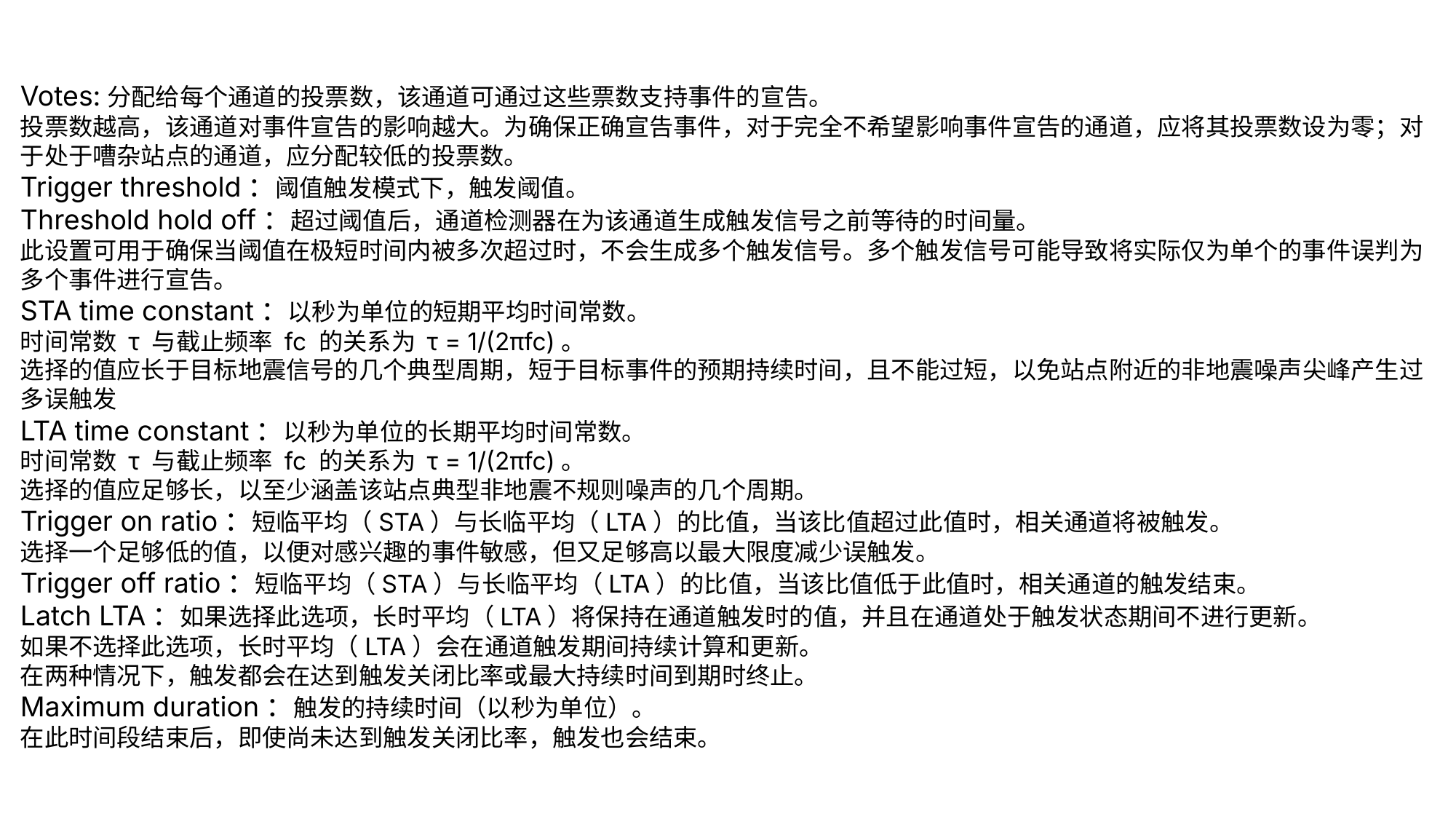

Votes:分配给每个通道的投票数，该通道可通过这些票数支持事件的宣告。
投票数越高，该通道对事件宣告的影响越大。为确保正确宣告事件，对于完全不希望影响事件宣告的通道，应将其投票数设为零；对于处于嘈杂站点的通道，应分配较低的投票数。
Trigger threshold：阈值触发模式下，触发阈值。
Threshold hold off：超过阈值后，通道检测器在为该通道生成触发信号之前等待的时间量。
此设置可用于确保当阈值在极短时间内被多次超过时，不会生成多个触发信号。多个触发信号可能导致将实际仅为单个的事件误判为多个事件进行宣告。
STA time constant：以秒为单位的短期平均时间常数。
时间常数 τ 与截止频率 fc 的关系为 τ = 1/(2πfc)。
选择的值应长于目标地震信号的几个典型周期，短于目标事件的预期持续时间，且不能过短，以免站点附近的非地震噪声尖峰产生过多误触发
LTA time constant：以秒为单位的长期平均时间常数。
时间常数 τ 与截止频率 fc 的关系为 τ = 1/(2πfc)。
选择的值应足够长，以至少涵盖该站点典型非地震不规则噪声的几个周期。
Trigger on ratio：短临平均（STA）与长临平均（LTA）的比值，当该比值超过此值时，相关通道将被触发。
选择一个足够低的值，以便对感兴趣的事件敏感，但又足够高以最大限度减少误触发。
Trigger off ratio：短临平均（STA）与长临平均（LTA）的比值，当该比值低于此值时，相关通道的触发结束。
Latch LTA：如果选择此选项，长时平均（LTA）将保持在通道触发时的值，并且在通道处于触发状态期间不进行更新。
如果不选择此选项，长时平均（LTA）会在通道触发期间持续计算和更新。
在两种情况下，触发都会在达到触发关闭比率或最大持续时间到期时终止。
Maximum duration：触发的持续时间（以秒为单位）。
在此时间段结束后，即使尚未达到触发关闭比率，触发也会结束。